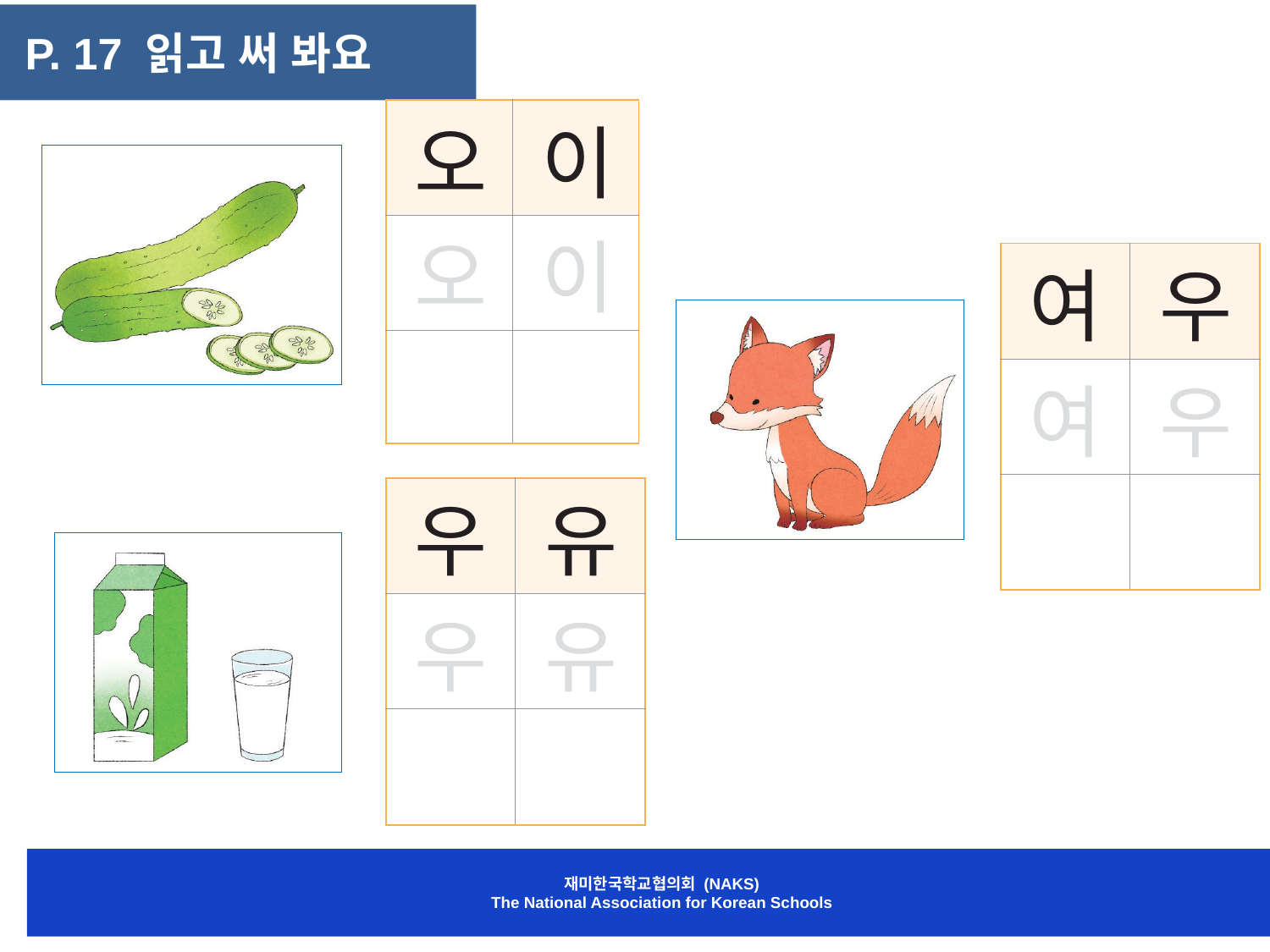

P. 17 읽고 써 봐요
| 오 | 이 |
| --- | --- |
| 오 | 이 |
|  |  |

| 여 | 우 |
| --- | --- |
| 여 | 우 |
|  |  |

| 우 | 유 |
| --- | --- |
| 우 | 유 |
|  |  |

재미한국학교협의회 (NAKS)
The National Association for Korean Schools